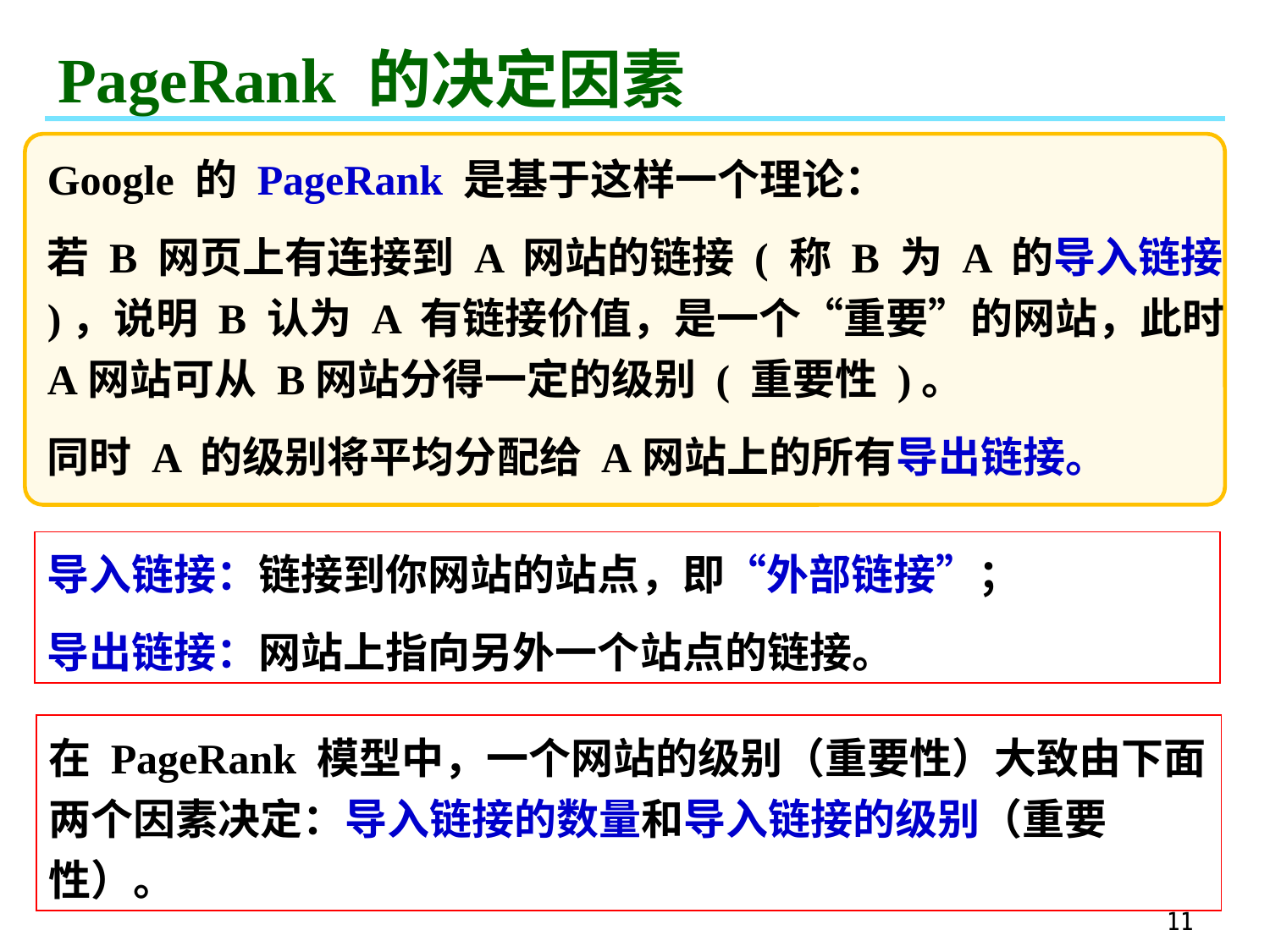

# PageRank 的决定因素

Google 的 PageRank 是基于这样一个理论：
若 B 网页上有连接到 A 网站的链接 ( 称 B 为 A 的导入链接 )，说明 B 认为 A 有链接价值，是一个“重要”的网站，此时 A网站可从 B网站分得一定的级别 ( 重要性 )。
同时 A 的级别将平均分配给 A网站上的所有导出链接。
导入链接：链接到你网站的站点，即“外部链接”；
导出链接：网站上指向另外一个站点的链接。
在 PageRank 模型中，一个网站的级别（重要性）大致由下面两个因素决定：导入链接的数量和导入链接的级别（重要性）。
11